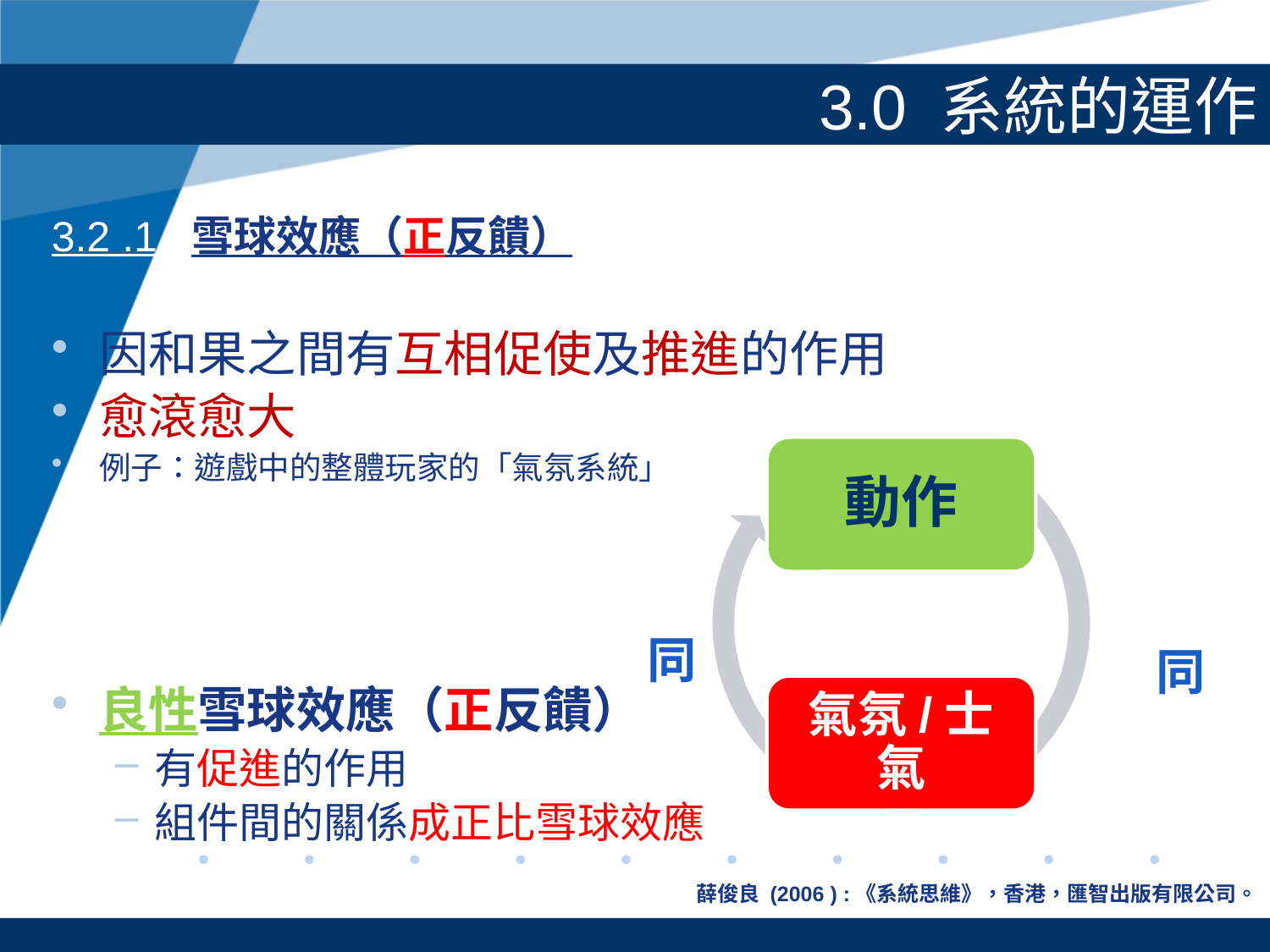

# 3.0 系統的運作
3.2 .1  雪球效應（正反饋）

因和果之間有互相促使及推進的作用
愈滾愈大
例子：遊戲中的整體玩家的「氣氛系統」

良性雪球效應（正反饋）
有促進的作用
組件間的關係成正比雪球效應

動作
氣氛/士氣
同
同
薛俊良 (2006 ) :《系統思維》，香港，匯智出版有限公司。